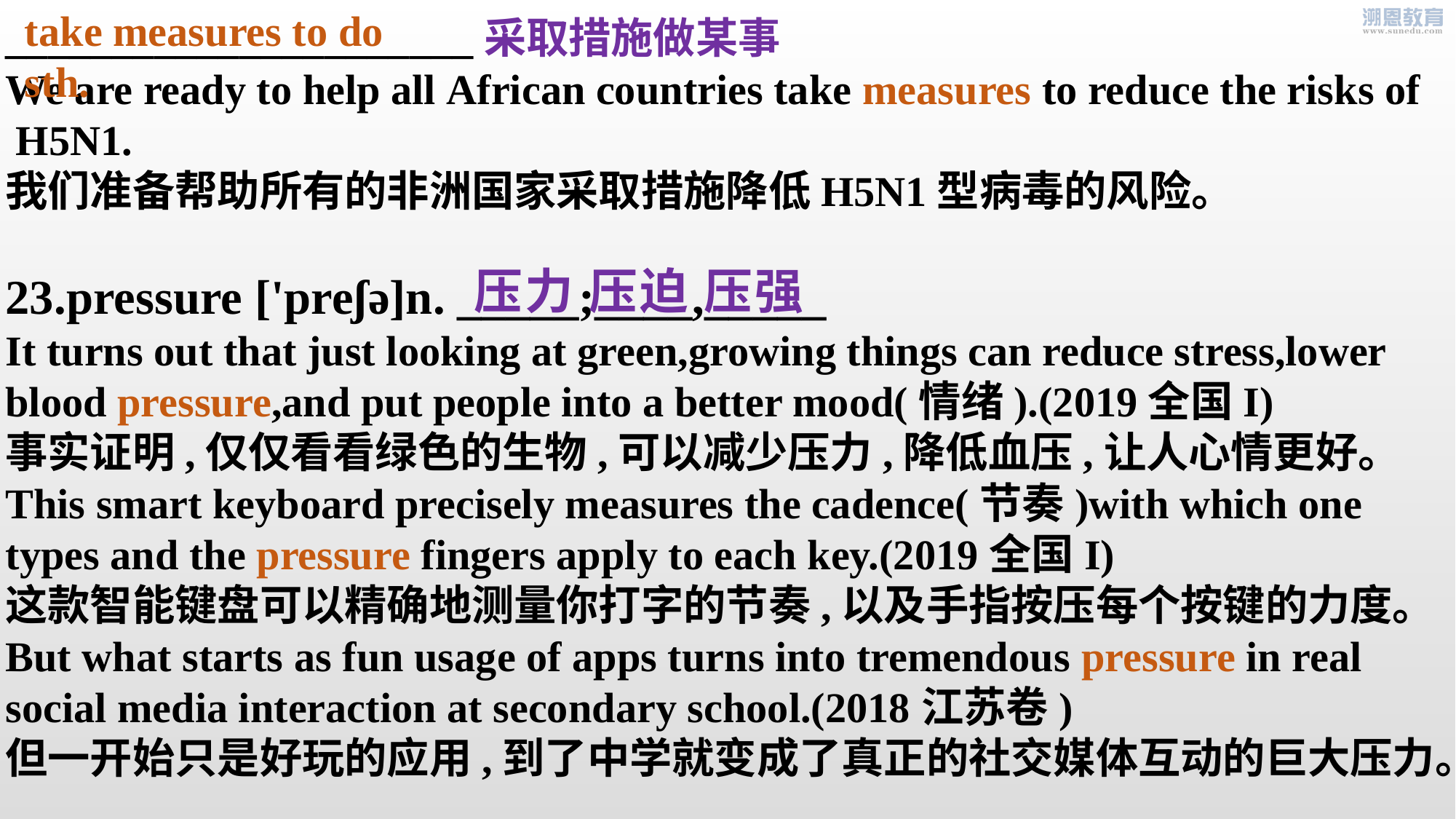

take measures to do sth.
______________________采取措施做某事
We are ready to help all African countries take measures to reduce the risks of
 H5N1.
我们准备帮助所有的非洲国家采取措施降低H5N1型病毒的风险。

23.pressure ['preʃə]n. _____;____,_____
It turns out that just looking at green,growing things can reduce stress,lower blood pressure,and put people into a better mood(情绪).(2019全国I)
事实证明,仅仅看看绿色的生物,可以减少压力,降低血压,让人心情更好。
This smart keyboard precisely measures the cadence(节奏)with which one types and the pressure fingers apply to each key.(2019全国I)
这款智能键盘可以精确地测量你打字的节奏,以及手指按压每个按键的力度。
But what starts as fun usage of apps turns into tremendous pressure in real social media interaction at secondary school.(2018江苏卷)
但一开始只是好玩的应用,到了中学就变成了真正的社交媒体互动的巨大压力。

压力 压迫 压强